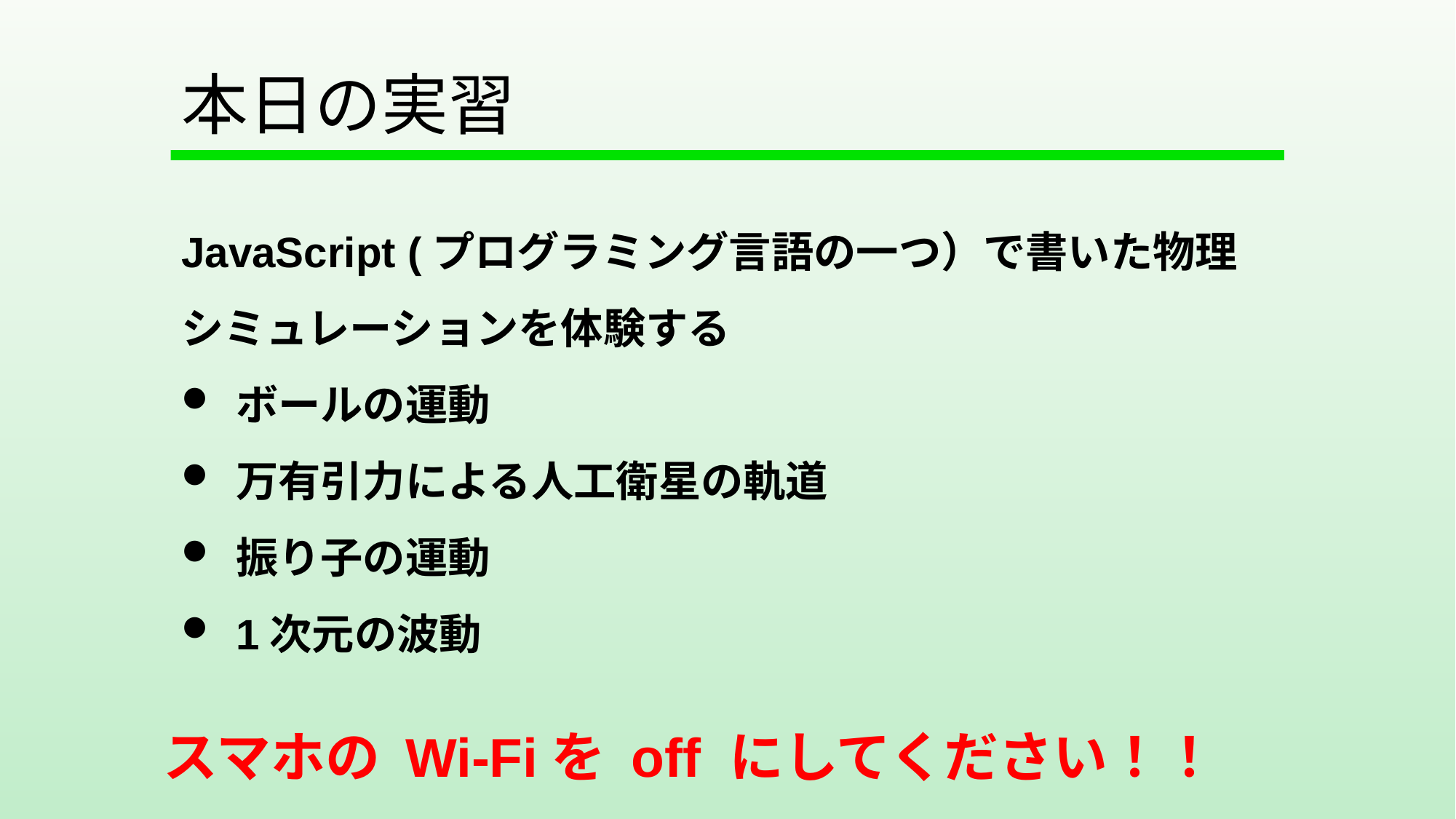

# 本日の実習
JavaScript (プログラミング言語の一つ）で書いた物理シミュレーションを体験する
ボールの運動
万有引力による人工衛星の軌道
振り子の運動
1次元の波動
スマホの Wi-Fiを off にしてください！！